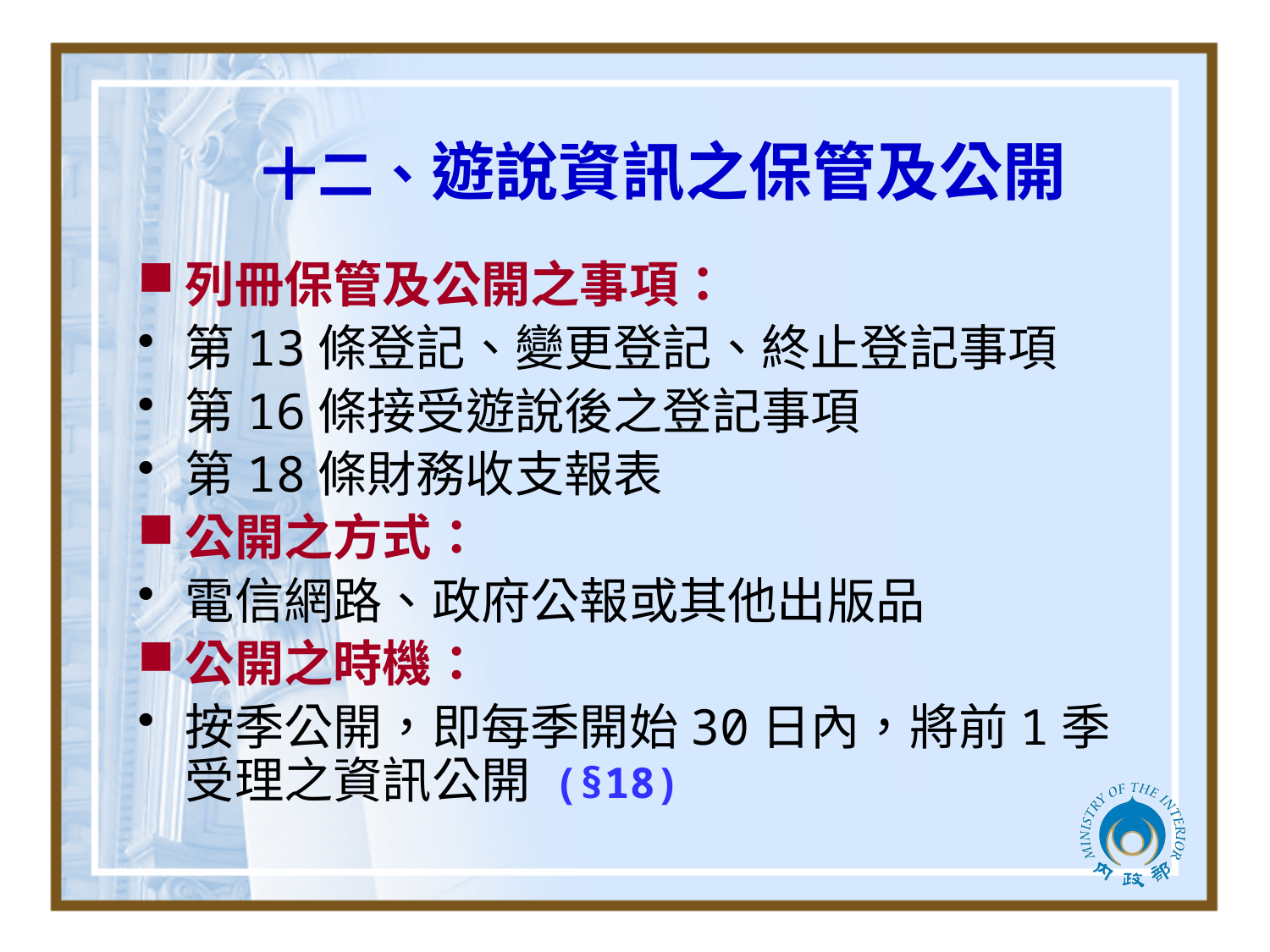

# 十二、遊說資訊之保管及公開
列冊保管及公開之事項：
第13條登記、變更登記、終止登記事項
第16條接受遊說後之登記事項
第18條財務收支報表
公開之方式：
電信網路、政府公報或其他出版品
公開之時機：
按季公開，即每季開始30日內，將前1季受理之資訊公開 (§18)